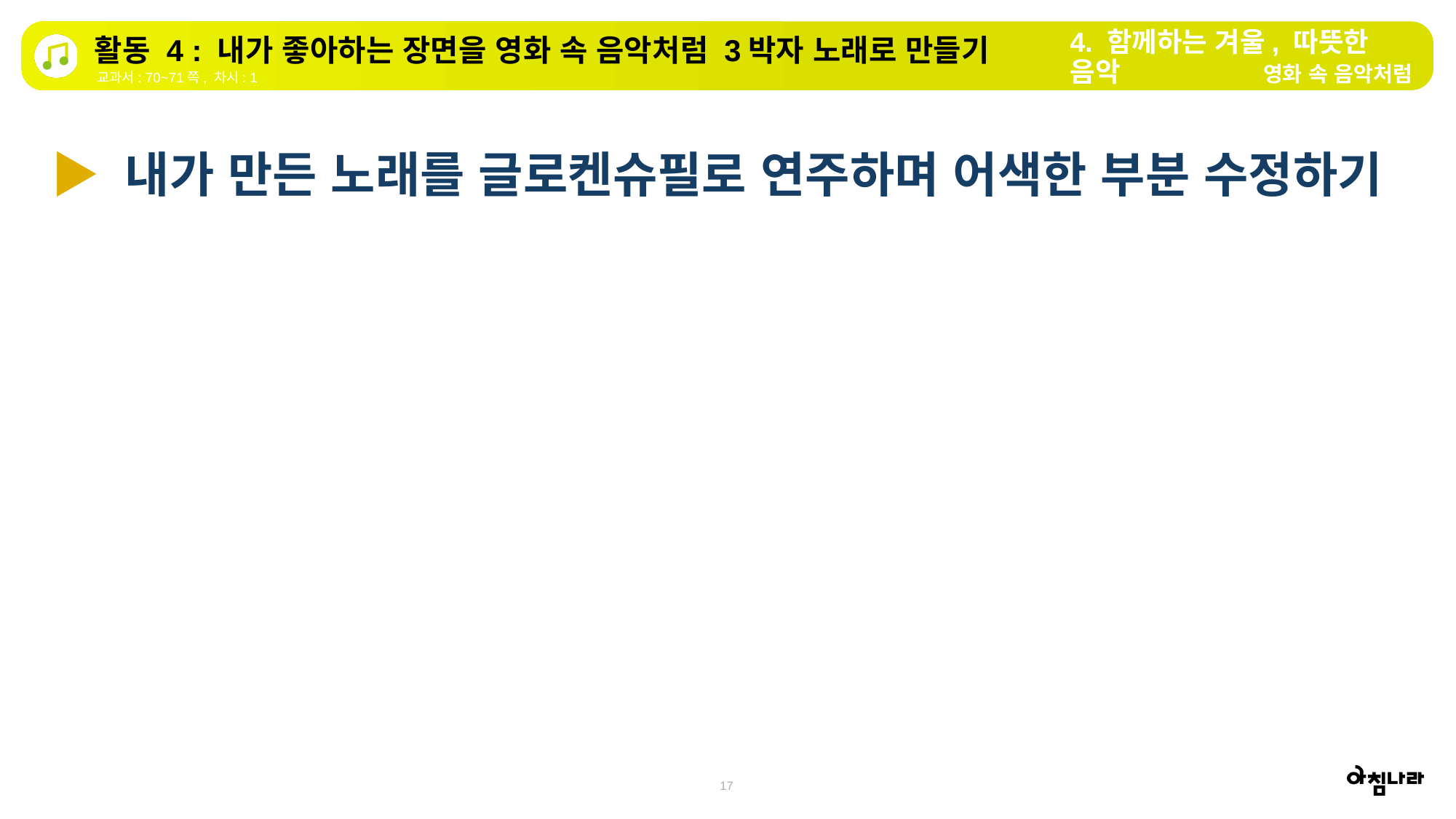

4. 함께하는 겨울, 따뜻한 음악
활동 4 : 내가 좋아하는 장면을 영화 속 음악처럼 3박자 노래로 만들기
영화 속 음악처럼
교과서: 70~71쪽, 차시: 1
▶ 내가 만든 노래를 글로켄슈필로 연주하며 어색한 부분 수정하기
17